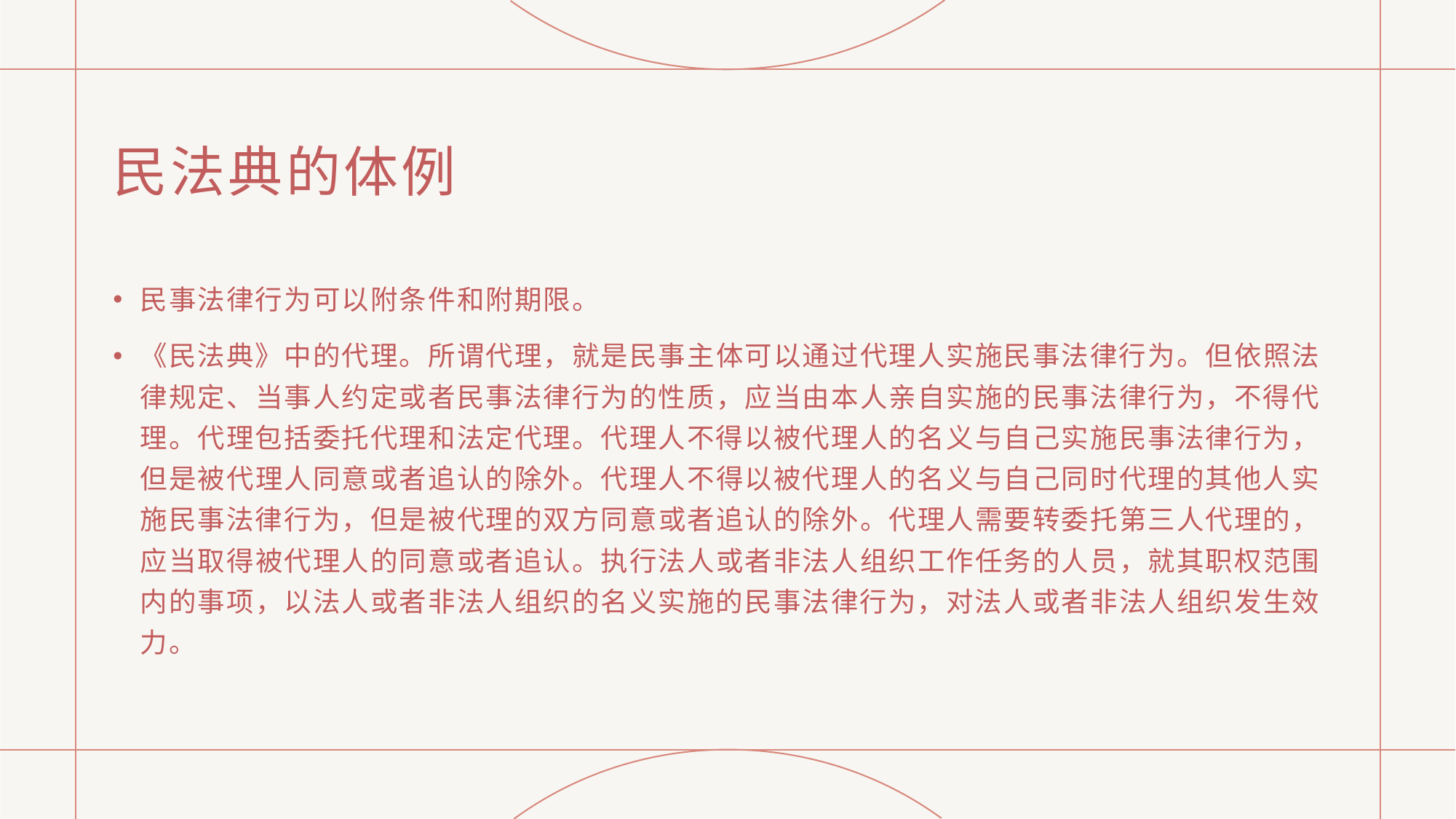

# 民法典的体例
民事法律行为可以附条件和附期限。
《民法典》中的代理。所谓代理，就是民事主体可以通过代理人实施民事法律行为。但依照法律规定、当事人约定或者民事法律行为的性质，应当由本人亲自实施的民事法律行为，不得代理。代理包括委托代理和法定代理。代理人不得以被代理人的名义与自己实施民事法律行为，但是被代理人同意或者追认的除外。代理人不得以被代理人的名义与自己同时代理的其他人实施民事法律行为，但是被代理的双方同意或者追认的除外。代理人需要转委托第三人代理的，应当取得被代理人的同意或者追认。执行法人或者非法人组织工作任务的人员，就其职权范围内的事项，以法人或者非法人组织的名义实施的民事法律行为，对法人或者非法人组织发生效力。